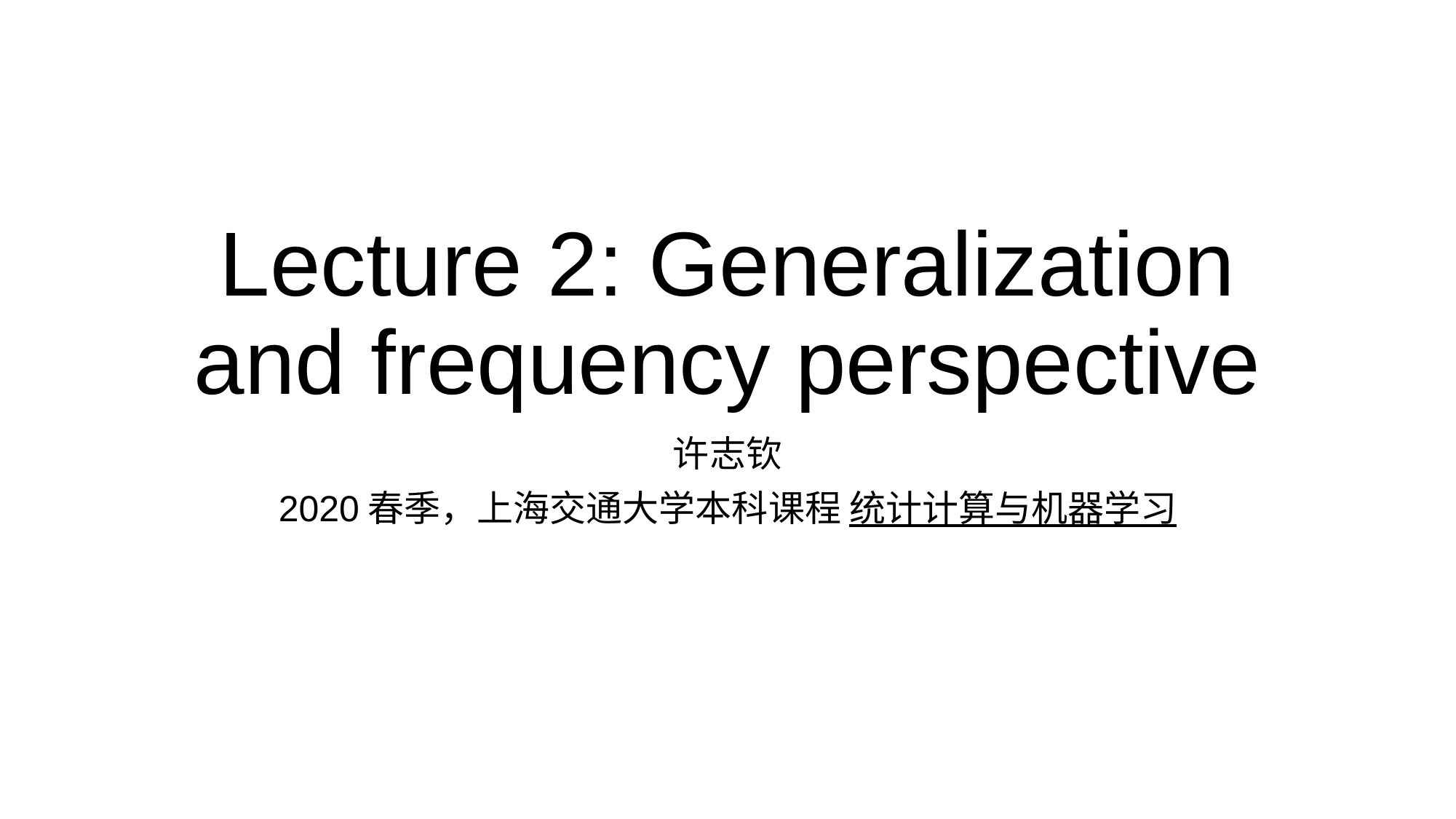

# Lecture 2: Generalization and frequency perspective
许志钦
2020春季，上海交通大学本科课程 统计计算与机器学习